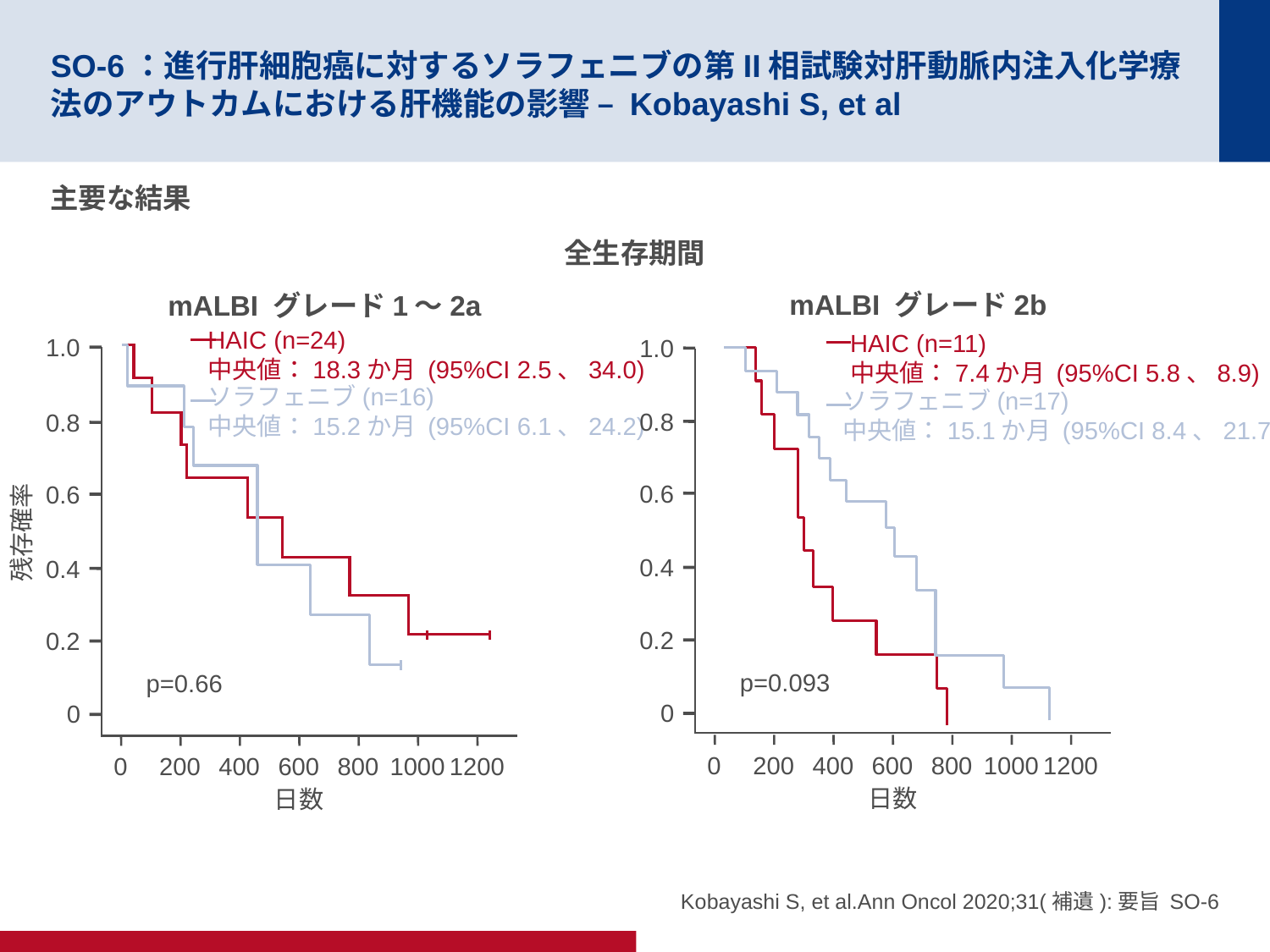

# SO-6：進行肝細胞癌に対するソラフェニブの第II相試験対肝動脈内注入化学療法のアウトカムにおける肝機能の影響 – Kobayashi S, et al
主要な結果
全生存期間
mALBI グレード2b
mALBI グレード1～2a
HAIC (n=24)
中央値：18.3か月 (95%CI 2.5、34.0)
ソラフェニブ(n=16)
中央値：15.2か月 (95%CI 6.1、24.2)
HAIC (n=11)
中央値：7.4か月 (95%CI 5.8、8.9)
1.0

0.8

0.6

残存確率
0.4

0.2

0

1.0

0.8

0.6

0.4

0.2

0

ソラフェニブ(n=17)
中央値：15.1か月 (95%CI 8.4、21.7)
p=0.093
p=0.66

0
200
400
600
800
1000
1200
0
200
400
600
800
1000
1200
日数
日数
Kobayashi S, et al.Ann Oncol 2020;31(補遺):要旨 SO-6